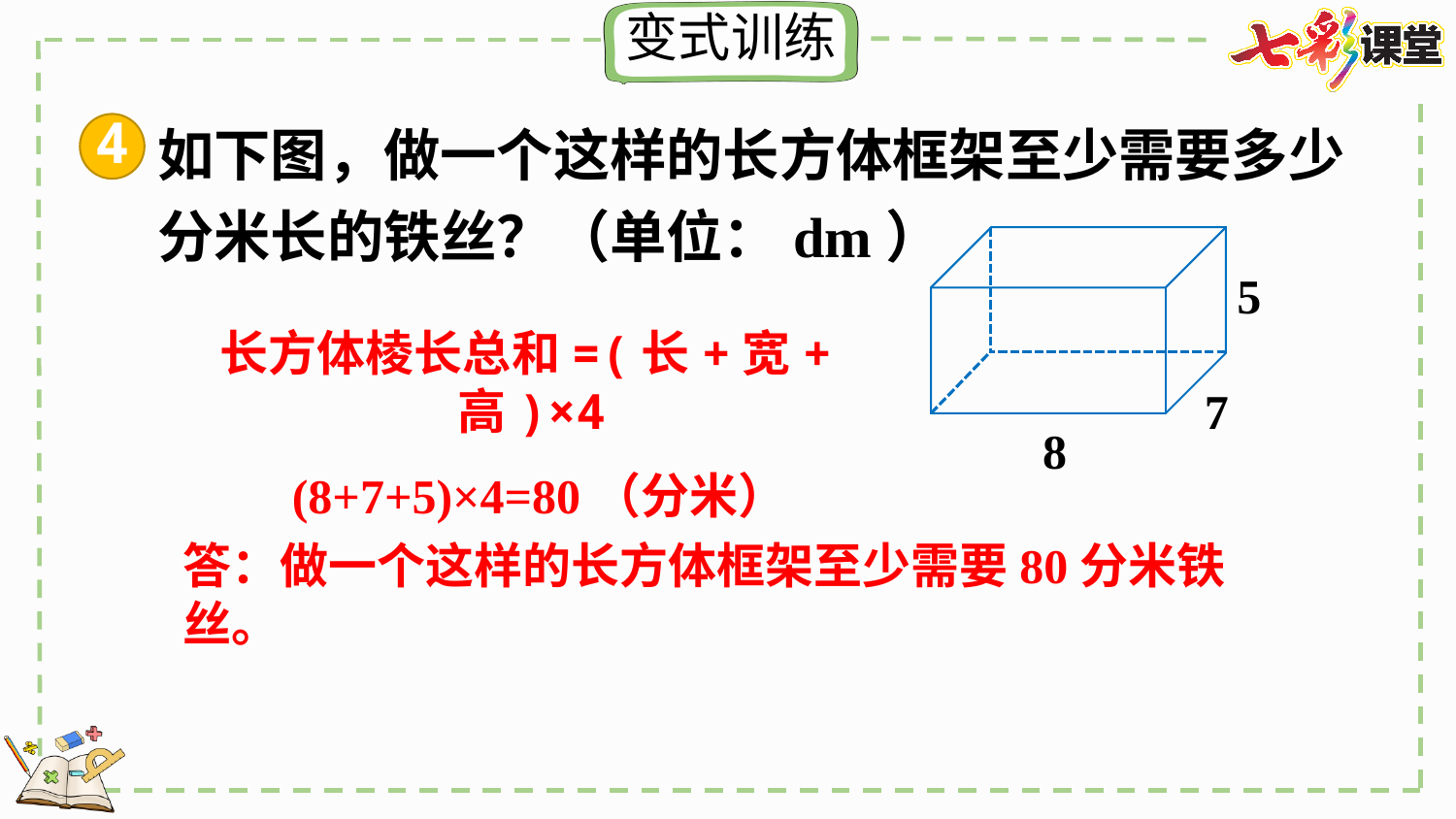

如下图，做一个这样的长方体框架至少需要多少分米长的铁丝？（单位：dm）
4

5
7
8
长方体棱长总和=(长+宽+高)×4
         (8+7+5)×4=80（分米）
答：做一个这样的长方体框架至少需要80分米铁丝。